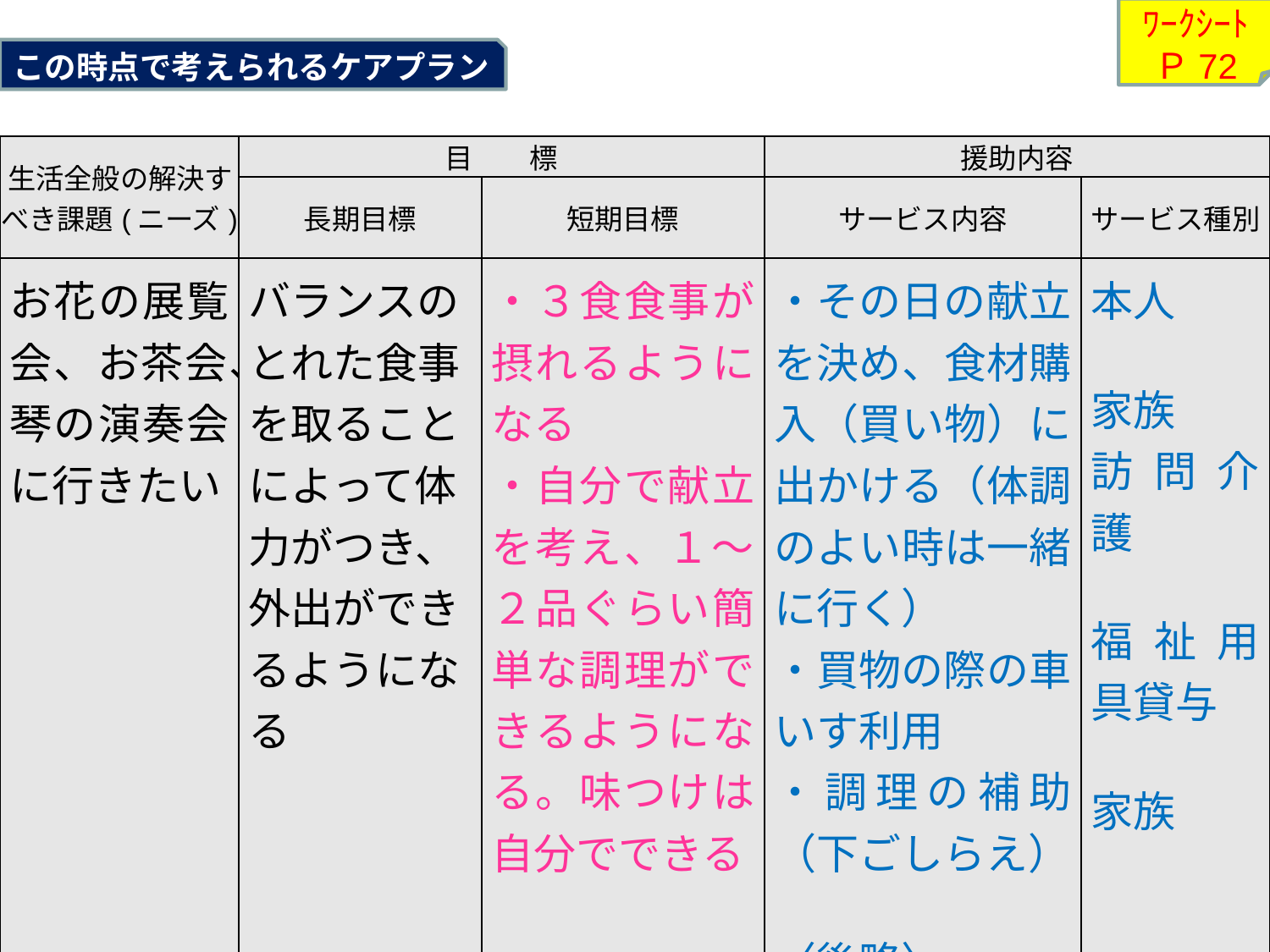

ﾜｰｸｼｰﾄ
Ｐ72
この時点で考えられるケアプラン
| 生活全般の解決すべき課題(ニーズ) | 目　　標 |  | 援助内容 |  |
| --- | --- | --- | --- | --- |
|  | 長期目標 | 短期目標 | サービス内容 | サービス種別 |
| お花の展覧会、お茶会、琴の演奏会に行きたい | バランスのとれた食事を取ることによって体力がつき、外出ができるようになる | ・３食食事が摂れるようになる ・自分で献立を考え、１～２品ぐらい簡単な調理ができるようになる。味つけは自分でできる | ・その日の献立を決め、食材購入（買い物）に出かける（体調のよい時は一緒に行く） ・買物の際の車いす利用 ・調理の補助（下ごしらえ） 〈後略〉 | 本人 家族 訪問介護 福祉用具貸与 家族 |